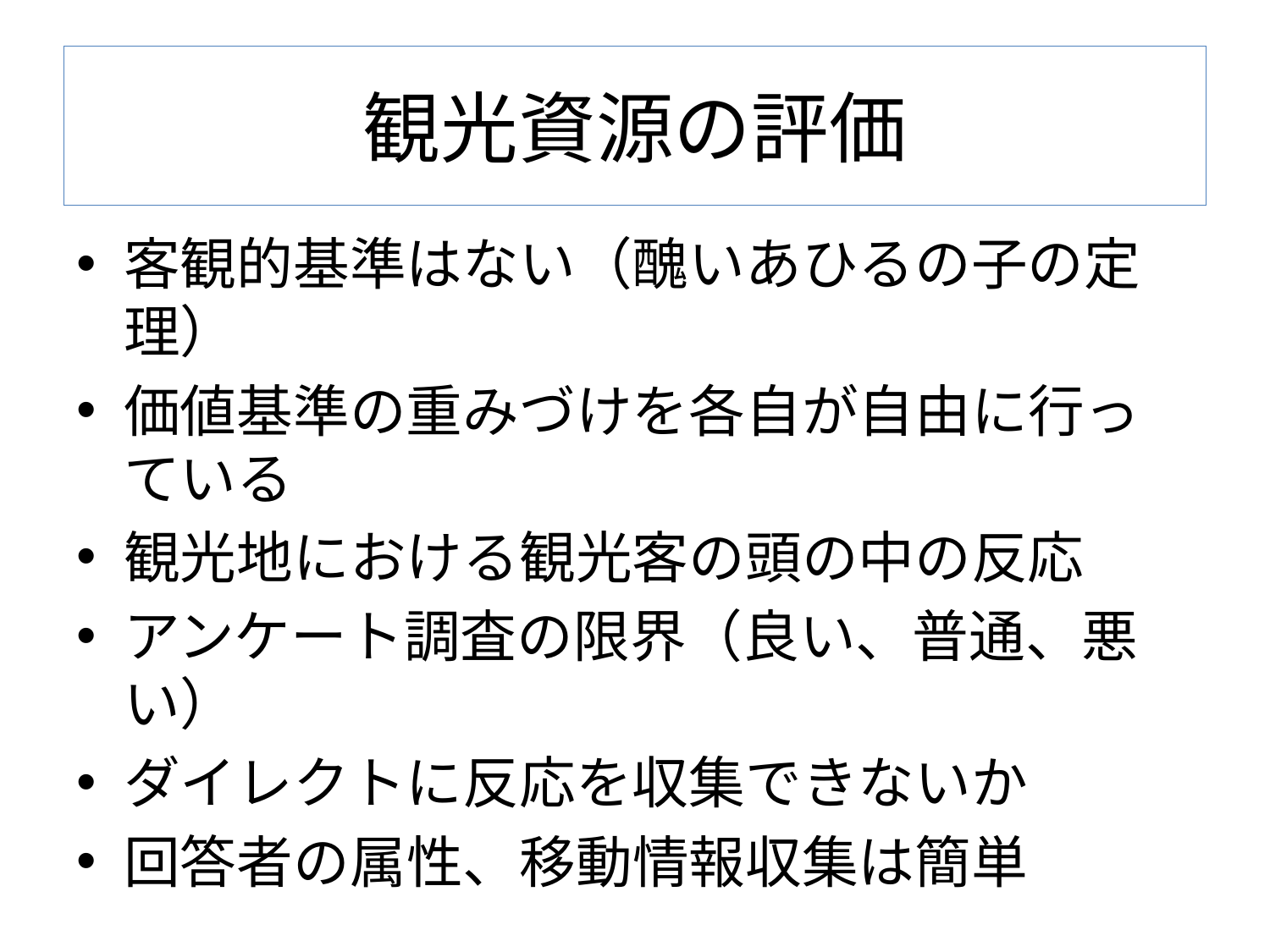

# 観光資源の評価
客観的基準はない（醜いあひるの子の定理）
価値基準の重みづけを各自が自由に行っている
観光地における観光客の頭の中の反応
アンケート調査の限界（良い、普通、悪い）
ダイレクトに反応を収集できないか
回答者の属性、移動情報収集は簡単